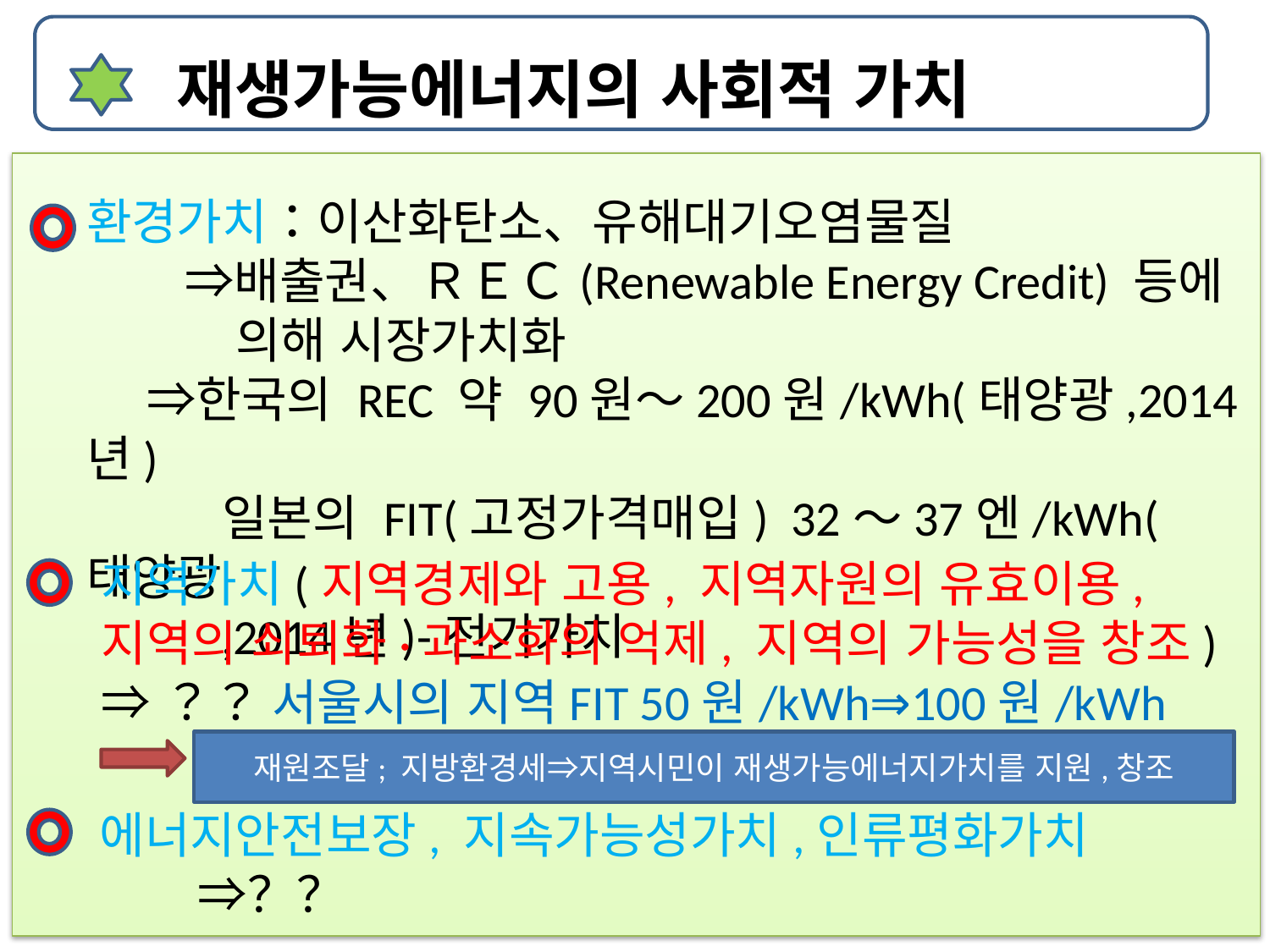

재생가능에너지의 사회적 가치

환경가치：이산화탄소、유해대기오염물질
　　⇒배출권、ＲＥＣ(Renewable Energy Credit) 등에
          의해 시장가치화
　 ⇒한국의 REC 약 90원～200원/kWh(태양광,2014년)
         일본의 FIT(고정가격매입)  32～37엔/kWh(태양광
            ,2014년)-전기가치

지역가치(지역경제와 고용, 지역자원의 유효이용,
지역의 쇠퇴화·과소화의 억제, 지역의 가능성을 창조)
⇒？？ 서울시의 지역FIT 50원/kWh⇒100원/kWh

재원조달; 지방환경세⇒지역시민이 재생가능에너지가치를 지원,창조

에너지안전보장, 지속가능성가치,인류평화가치
　　⇒？？